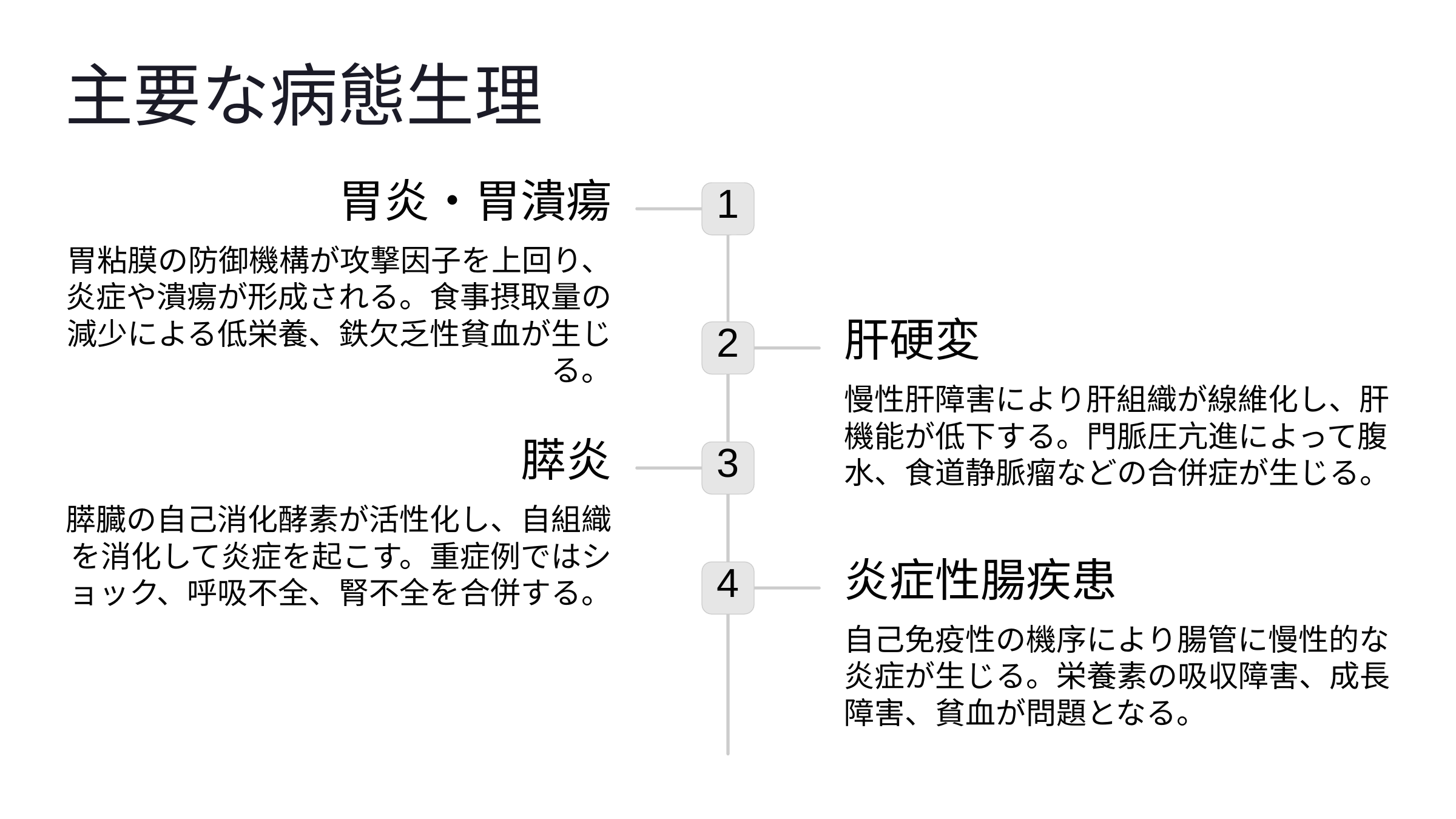

主要な病態生理

胃炎・胃潰瘍
1

胃粘膜の防御機構が攻撃因子を上回り、炎症や潰瘍が形成される。食事摂取量の減少による低栄養、鉄欠乏性貧血が生じる。

肝硬変
2

慢性肝障害により肝組織が線維化し、肝機能が低下する。門脈圧亢進によって腹水、食道静脈瘤などの合併症が生じる。

膵炎
3

膵臓の自己消化酵素が活性化し、自組織を消化して炎症を起こす。重症例ではショック、呼吸不全、腎不全を合併する。

炎症性腸疾患
4

自己免疫性の機序により腸管に慢性的な炎症が生じる。栄養素の吸収障害、成長障害、貧血が問題となる。